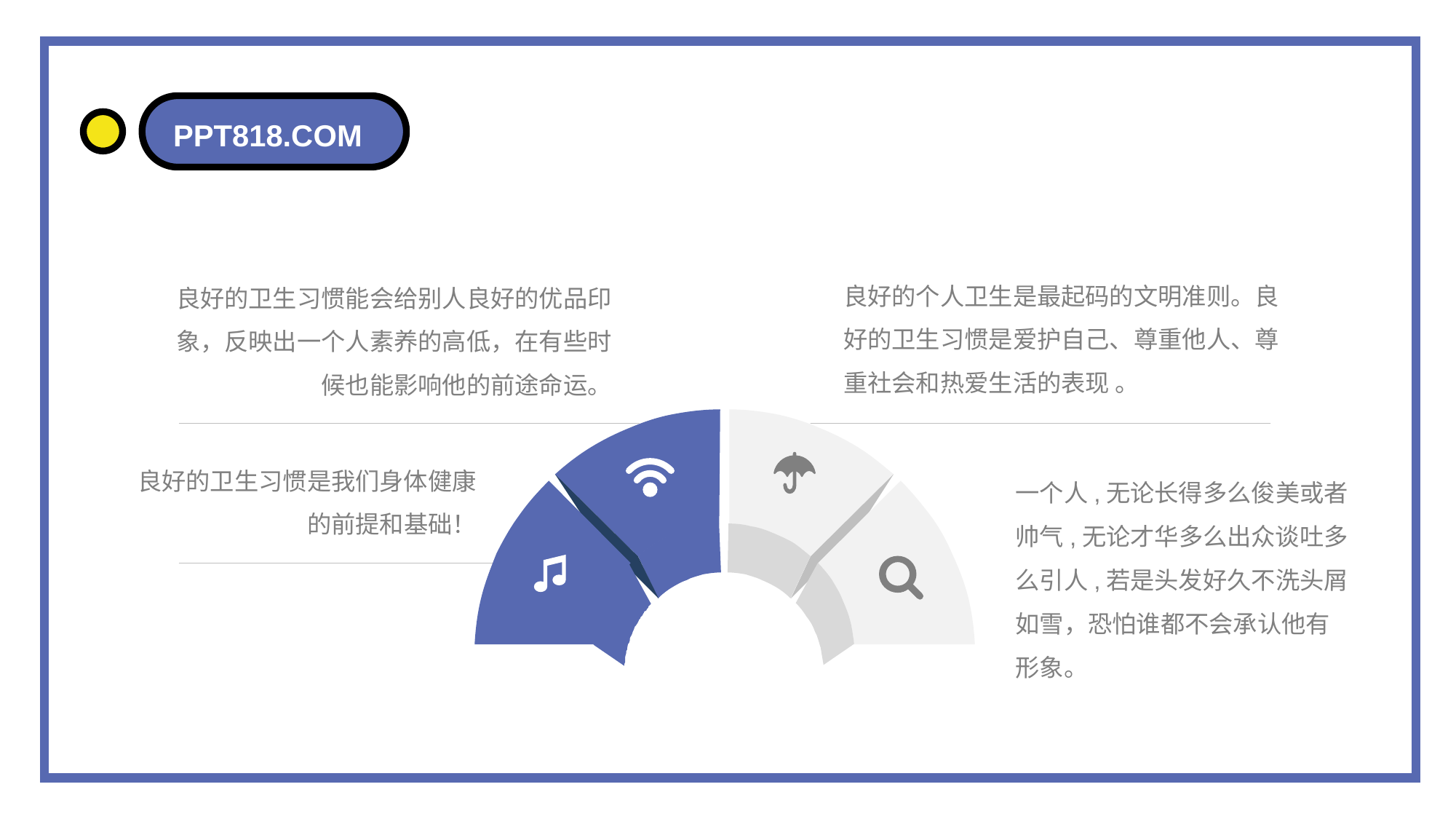

PPT818.COM

良好的个人卫生是最起码的文明准则。良好的卫生习惯是爱护自己、尊重他人、尊重社会和热爱生活的表现 。
良好的卫生习惯能会给别人良好的优品印象，反映出一个人素养的高低，在有些时候也能影响他的前途命运。

良好的卫生习惯是我们身体健康的前提和基础！

一个人,无论长得多么俊美或者帅气,无论才华多么出众谈吐多么引人,若是头发好久不洗头屑如雪，恐怕谁都不会承认他有形象。